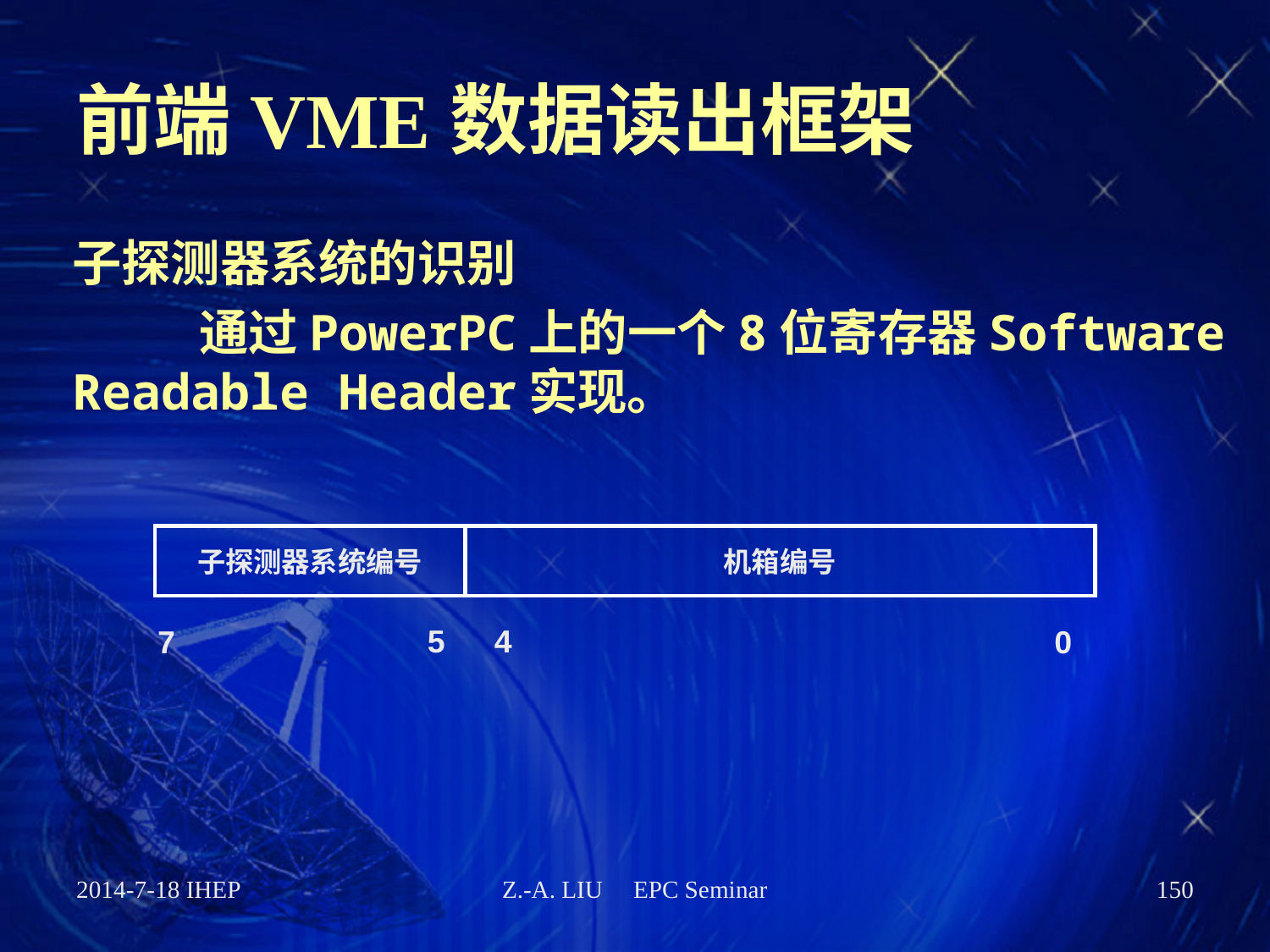

# 前端VME数据读出框架

子探测器系统的识别
	通过PowerPC上的一个8位寄存器Software Readable Header实现。
子探测器系统编号
机箱编号
5
4
7
0
2014-7-18 IHEP
Z.-A. LIU     EPC Seminar
150